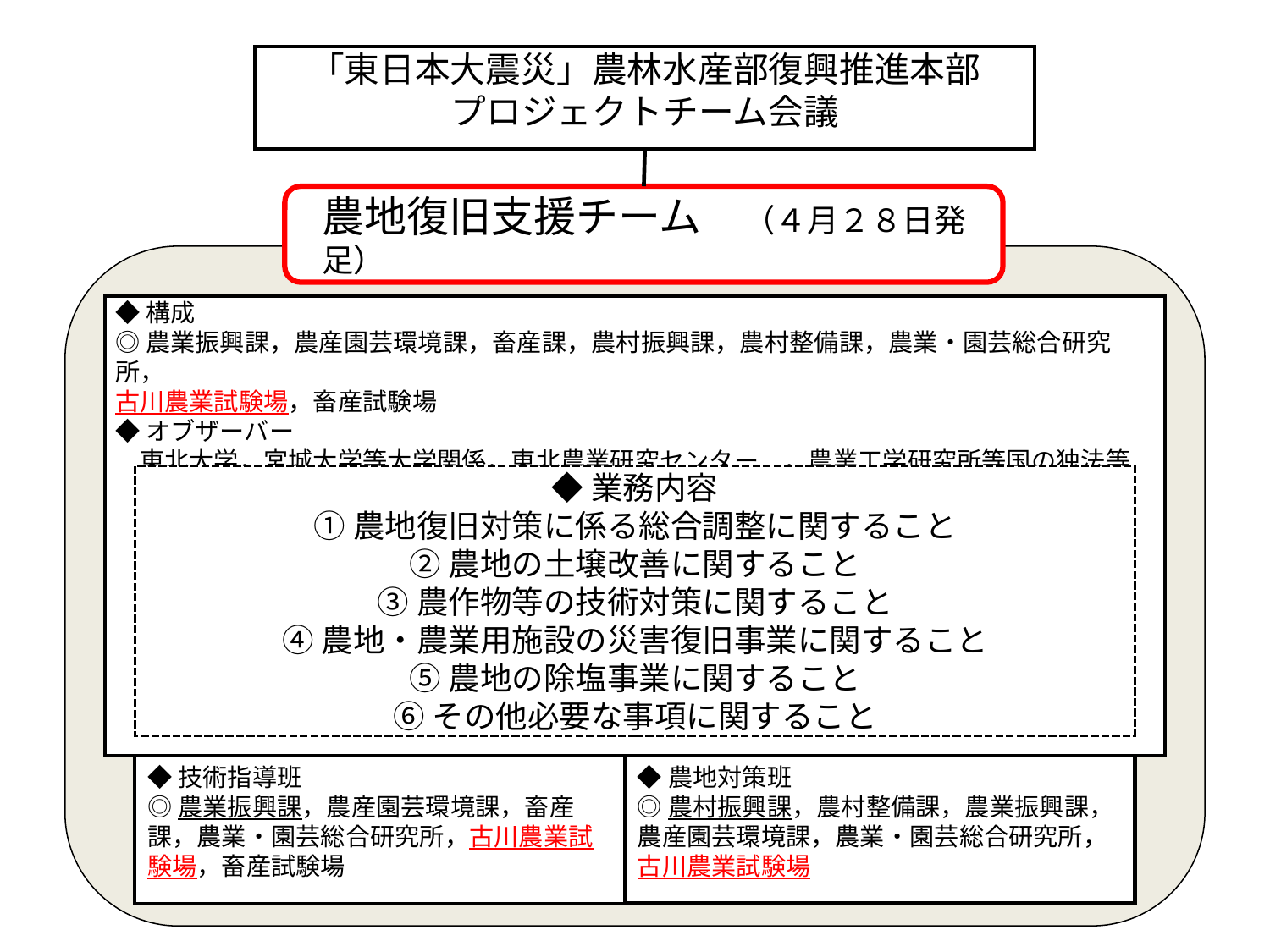

「東日本大震災」農林水産部復興推進本部
プロジェクトチーム会議
農地復旧支援チーム　（４月２８日発足）

◆構成
◎農業振興課，農産園芸環境課，畜産課，農村振興課，農村整備課，農業・園芸総合研究所，
古川農業試験場，畜産試験場
◆オブザーバー
　東北大学，宮城大学等大学関係，東北農業研究センター　，農業工学研究所等国の独法等

◆業務内容
①農地復旧対策に係る総合調整に関すること
②農地の土壌改善に関すること
③農作物等の技術対策に関すること
④農地・農業用施設の災害復旧事業に関すること
⑤農地の除塩事業に関すること
⑥その他必要な事項に関すること
◆技術指導班
◎農業振興課，農産園芸環境課，畜産課，農業・園芸総合研究所，古川農業試験場，畜産試験場
◆農地対策班
◎農村振興課，農村整備課，農業振興課，農産園芸環境課，農業・園芸総合研究所，古川農業試験場